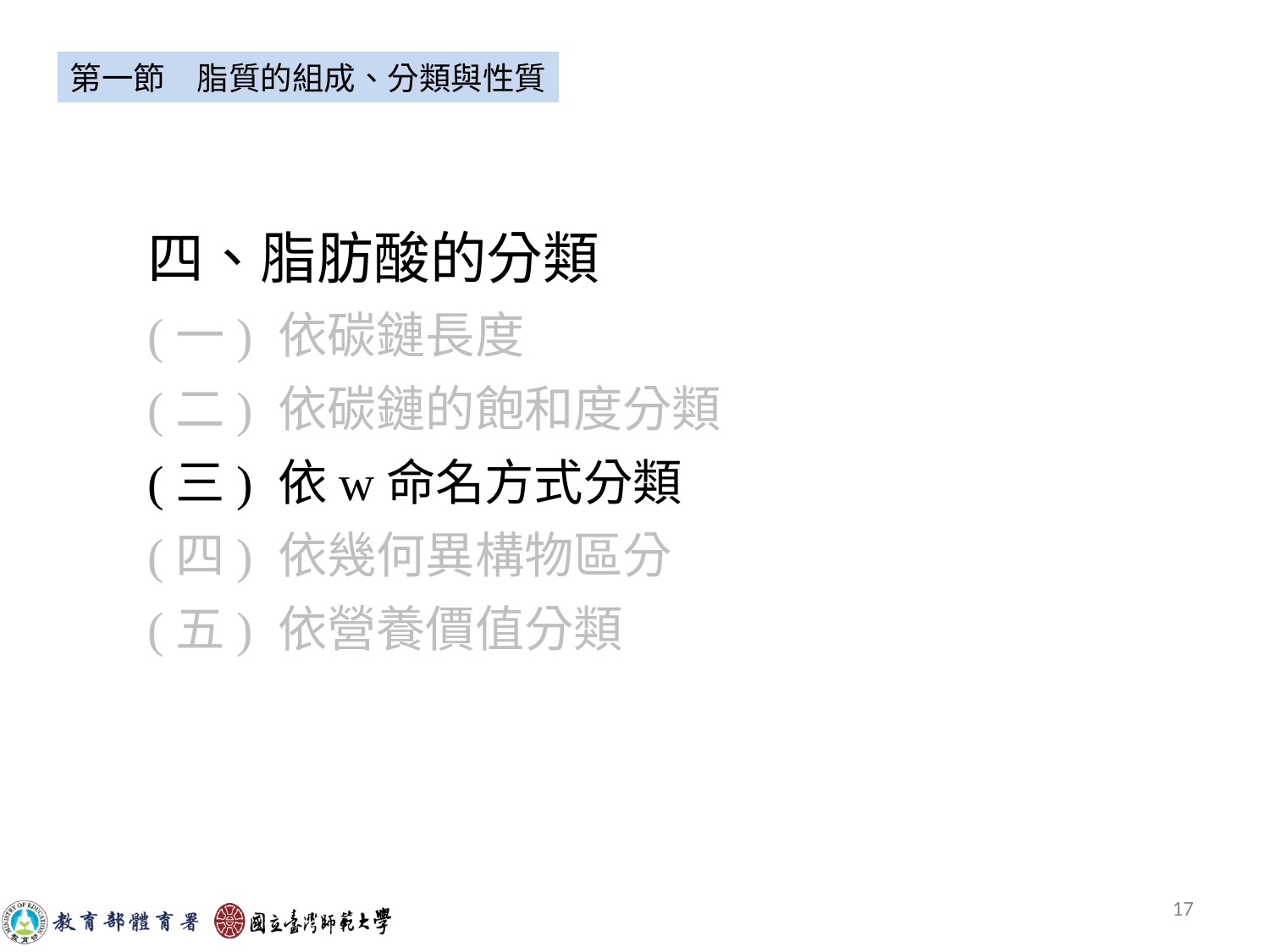

#
第一節　脂質的組成、分類與性質
四、脂肪酸的分類
(一) 依碳鏈長度
(二) 依碳鏈的飽和度分類
(三) 依w命名方式分類
(四) 依幾何異構物區分
(五) 依營養價值分類

17